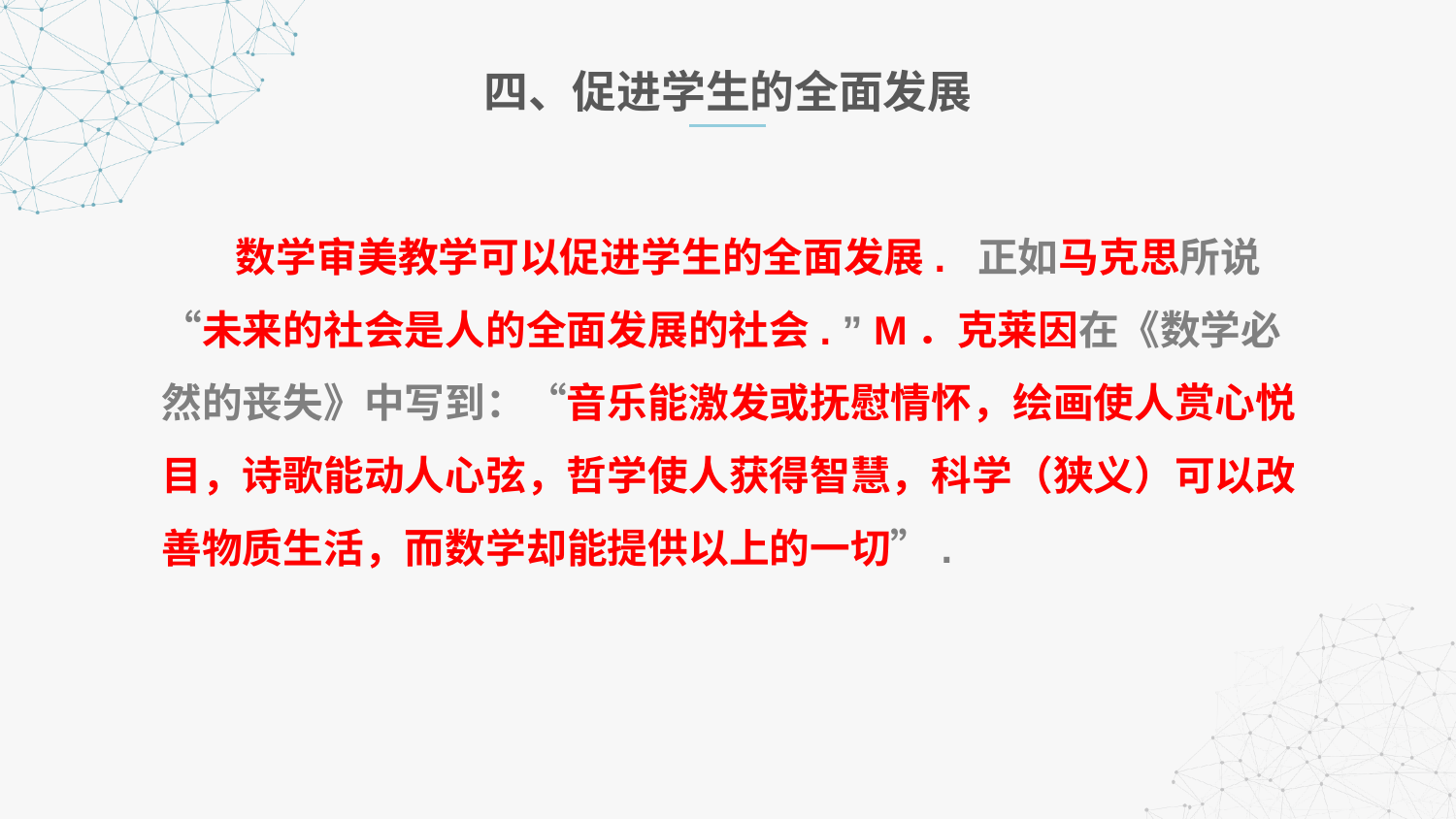

四、促进学生的全面发展

       数学审美教学可以促进学生的全面发展.  正如马克思所说“未来的社会是人的全面发展的社会. ” M．克莱因在《数学必然的丧失》中写到：“音乐能激发或抚慰情怀，绘画使人赏心悦目，诗歌能动人心弦，哲学使人获得智慧，科学（狭义）可以改善物质生活，而数学却能提供以上的一切”.